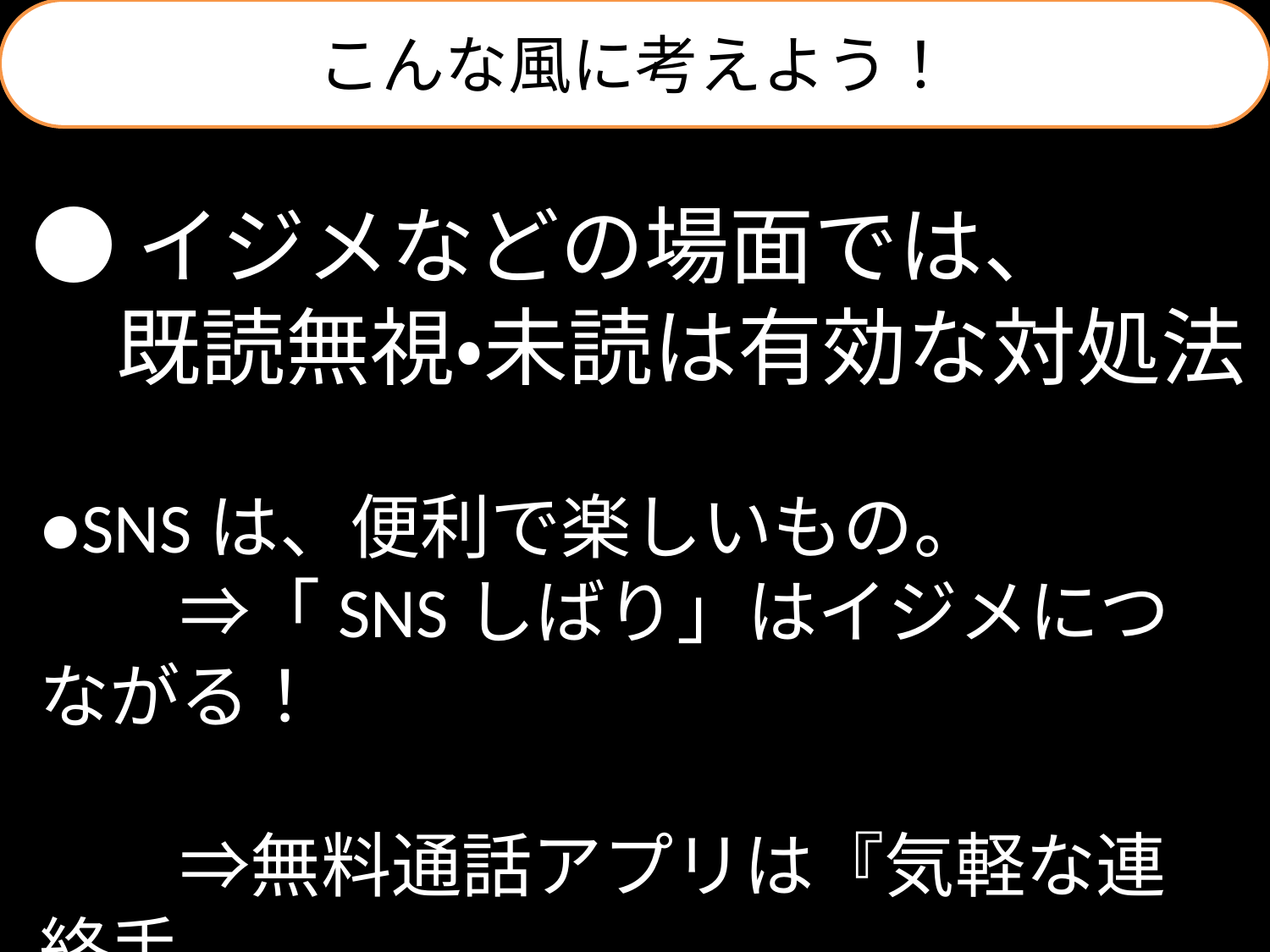

こんな風に考えよう！
●イジメなどの場面では、
　既読無視・未読は有効な対処法
●SNSは、便利で楽しいもの。
　　⇒「SNSしばり」はイジメにつながる！

　　⇒無料通話アプリは『気軽な連絡手
　　　段』だと割り切ることが大切。